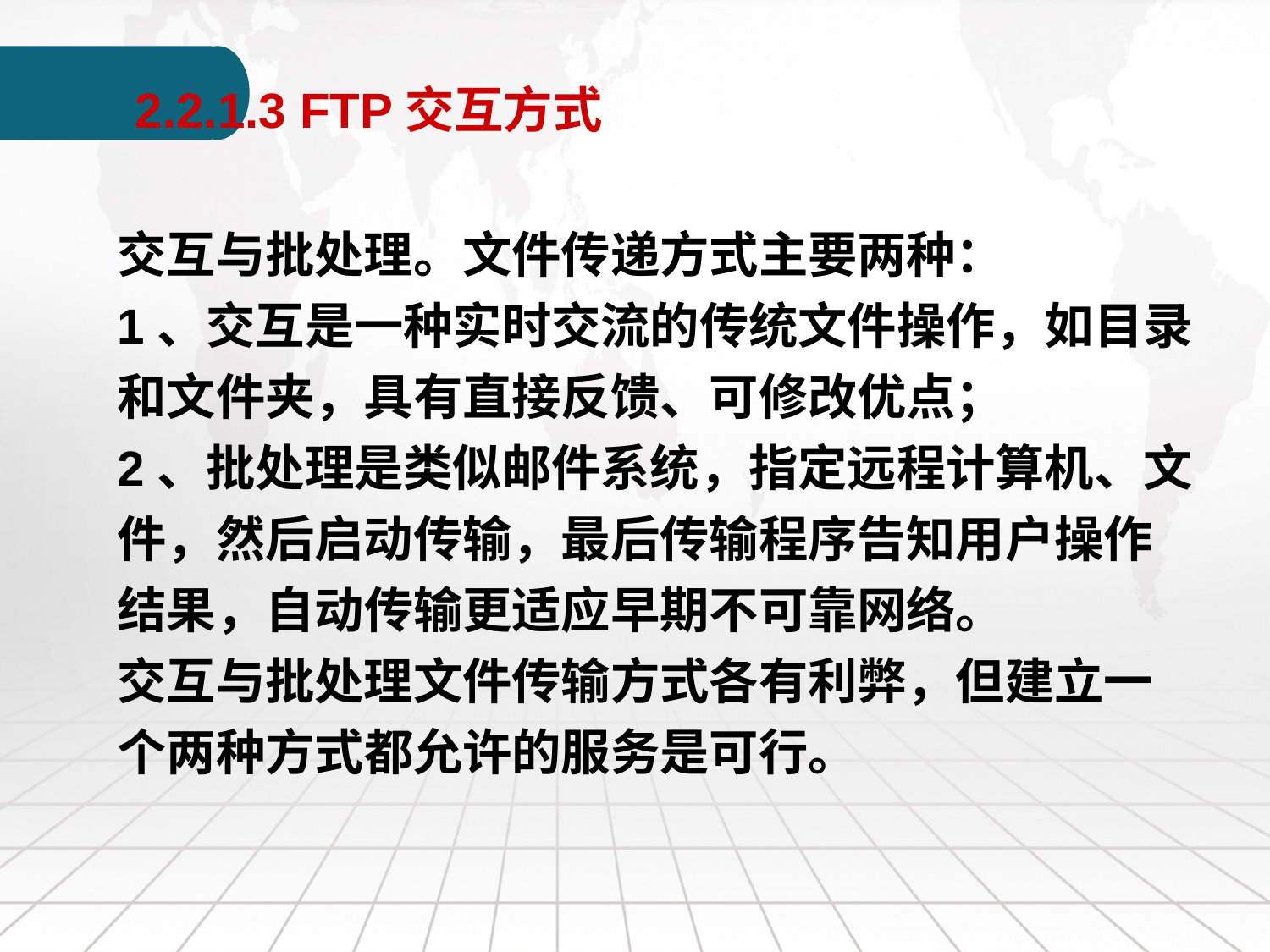

2.2.1.3 FTP交互方式
交互与批处理。文件传递方式主要两种：
1、交互是一种实时交流的传统文件操作，如目录和文件夹，具有直接反馈、可修改优点；
2、批处理是类似邮件系统，指定远程计算机、文件，然后启动传输，最后传输程序告知用户操作结果，自动传输更适应早期不可靠网络。
交互与批处理文件传输方式各有利弊，但建立一个两种方式都允许的服务是可行。